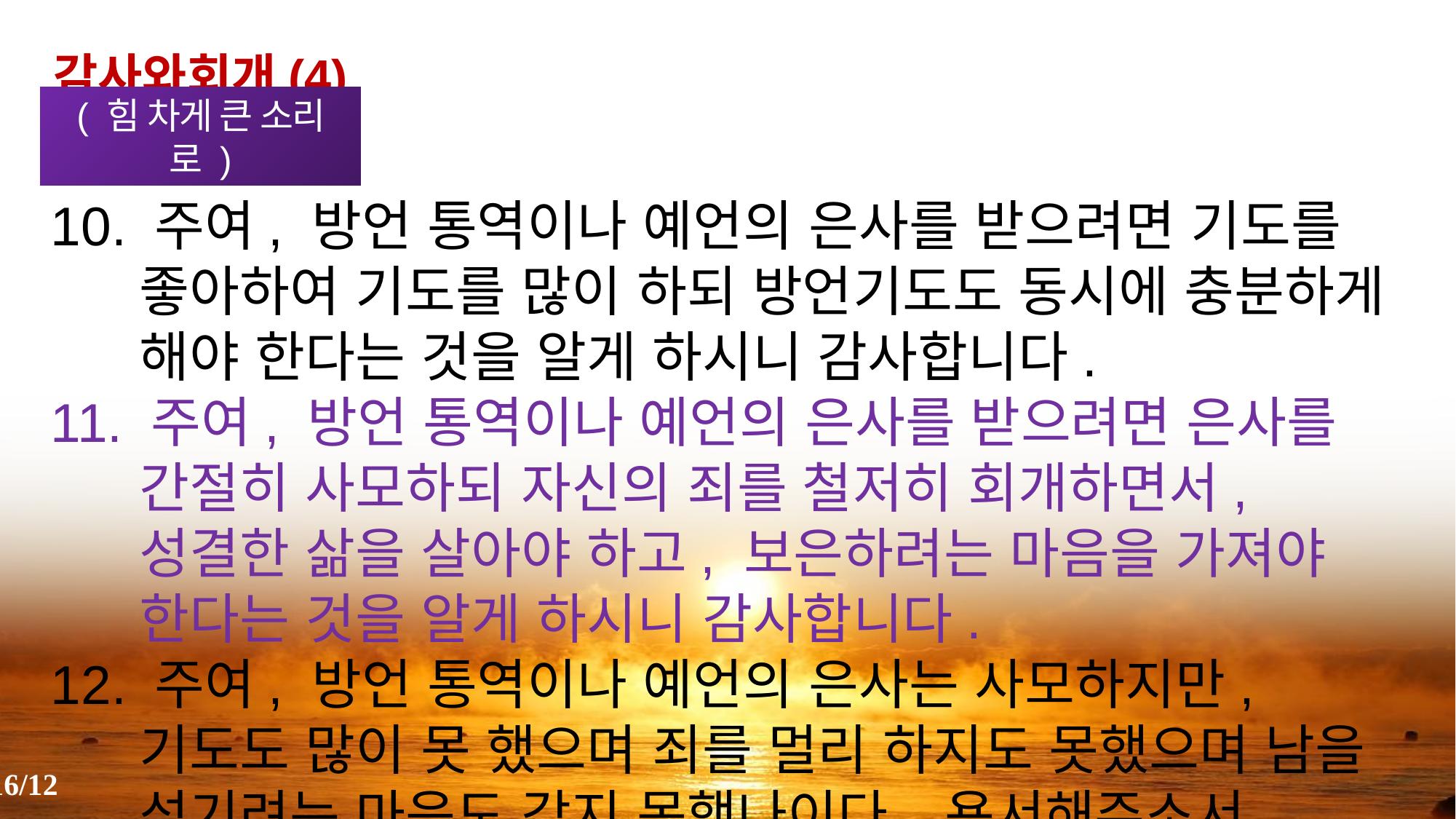

감사와회개(4)

( 힘 차게 큰 소리로 )
10. 주여, 방언 통역이나 예언의 은사를 받으려면 기도를 좋아하여 기도를 많이 하되 방언기도도 동시에 충분하게 해야 한다는 것을 알게 하시니 감사합니다.
11. 주여, 방언 통역이나 예언의 은사를 받으려면 은사를 간절히 사모하되 자신의 죄를 철저히 회개하면서, 성결한 삶을 살아야 하고, 보은하려는 마음을 가져야 한다는 것을 알게 하시니 감사합니다.
12. 주여, 방언 통역이나 예언의 은사는 사모하지만, 기도도 많이 못 했으며 죄를 멀리 하지도 못했으며 남을 섬기려는 마음도 갖지 못했나이다. 용서해주소서.